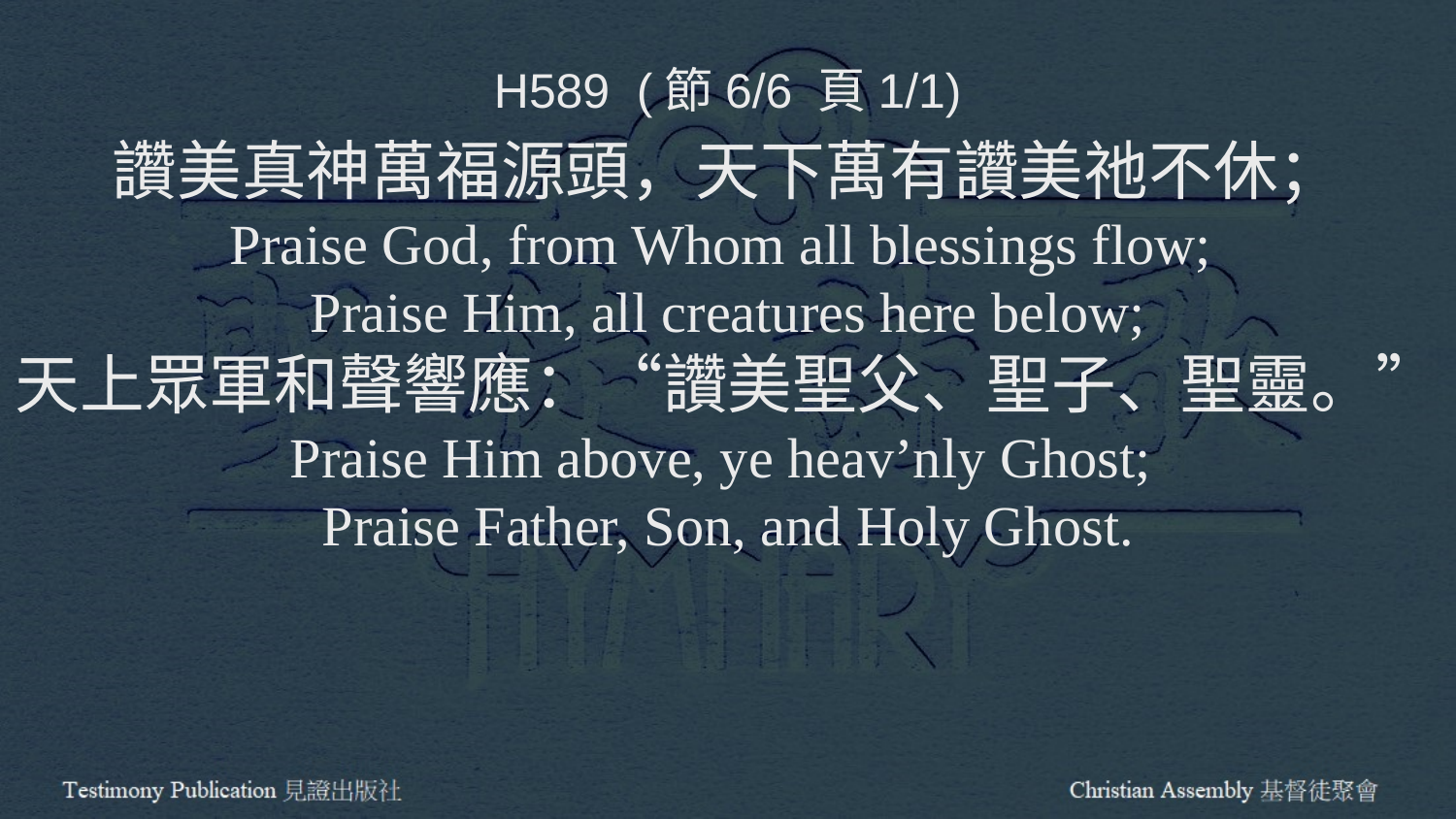

H589  (節6/6 頁1/1)
讚美真神萬福源頭，天下萬有讚美祂不休；
Praise God, from Whom all blessings flow;
Praise Him, all creatures here below;
天上眾軍和聲響應：“讚美聖父、聖子、聖靈。”
Praise Him above, ye heav’nly Ghost;
Praise Father, Son, and Holy Ghost.